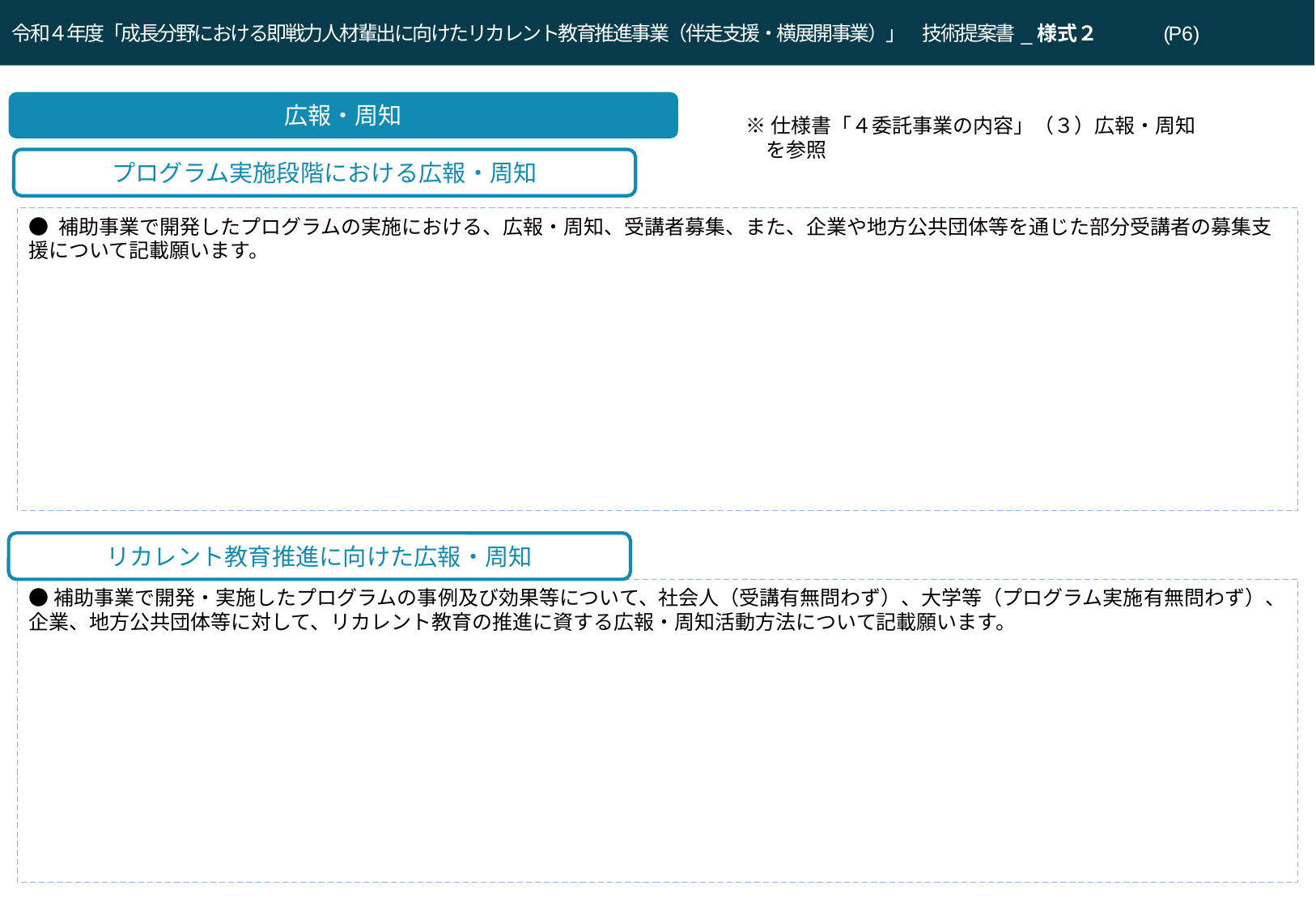

令和４年度「成長分野における即戦力人材輩出に向けたリカレント教育推進事業（伴走支援・横展開事業）」　技術提案書_様式２　　　(P6)
令和３年度「DX等成長分野を中心とした就職・転職支援のためのリカレント教育推進事業」企画提案書（Ⅰ：DXリテラシー）(P6)
広報・周知
※仕様書「４委託事業の内容」（３）広報・周知
　を参照
プログラム実施段階における広報・周知
● 補助事業で開発したプログラムの実施における、広報・周知、受講者募集、また、企業や地方公共団体等を通じた部分受講者の募集支援について記載願います。

リカレント教育推進に向けた広報・周知
●補助事業で開発・実施したプログラムの事例及び効果等について、社会人（受講有無問わず）、大学等（プログラム実施有無問わず）、企業、地方公共団体等に対して、リカレント教育の推進に資する広報・周知活動方法について記載願います。